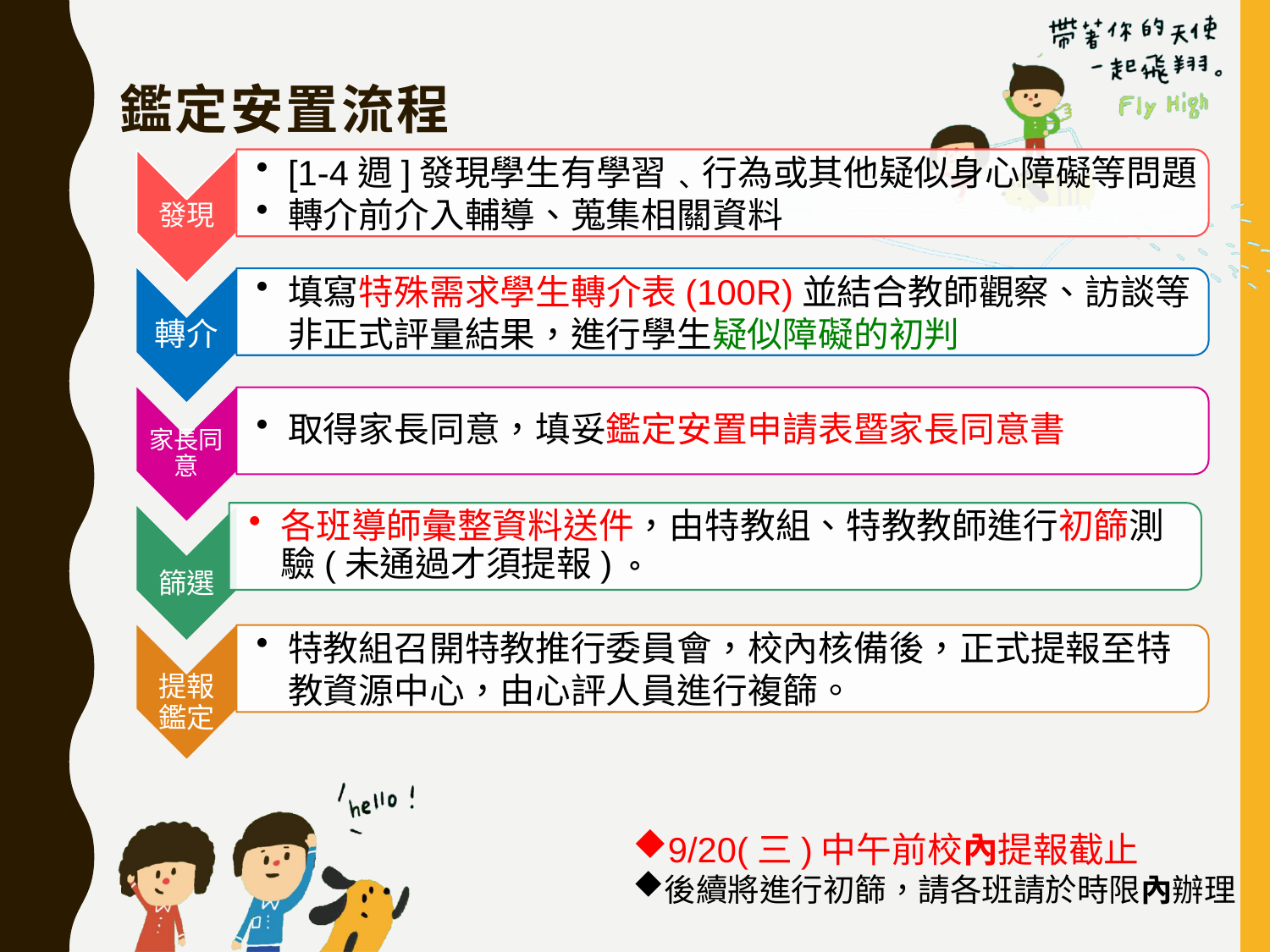

# 鑑定安置流程
發現
[1-4週]發現學生有學習﹑行為或其他疑似身心障礙等問題
轉介前介入輔導、蒐集相關資料
轉介
填寫特殊需求學生轉介表(100R)並結合教師觀察、訪談等非正式評量結果，進行學生疑似障礙的初判
家長同意
取得家長同意，填妥鑑定安置申請表暨家長同意書

篩選
各班導師彙整資料送件，由特教組、特教教師進行初篩測驗(未通過才須提報)。

提報
鑑定
特教組召開特教推行委員會，校內核備後，正式提報至特教資源中心，由心評人員進行複篩。
9/20(三)中午前校內提報截止
後續將進行初篩，請各班請於時限內辦理